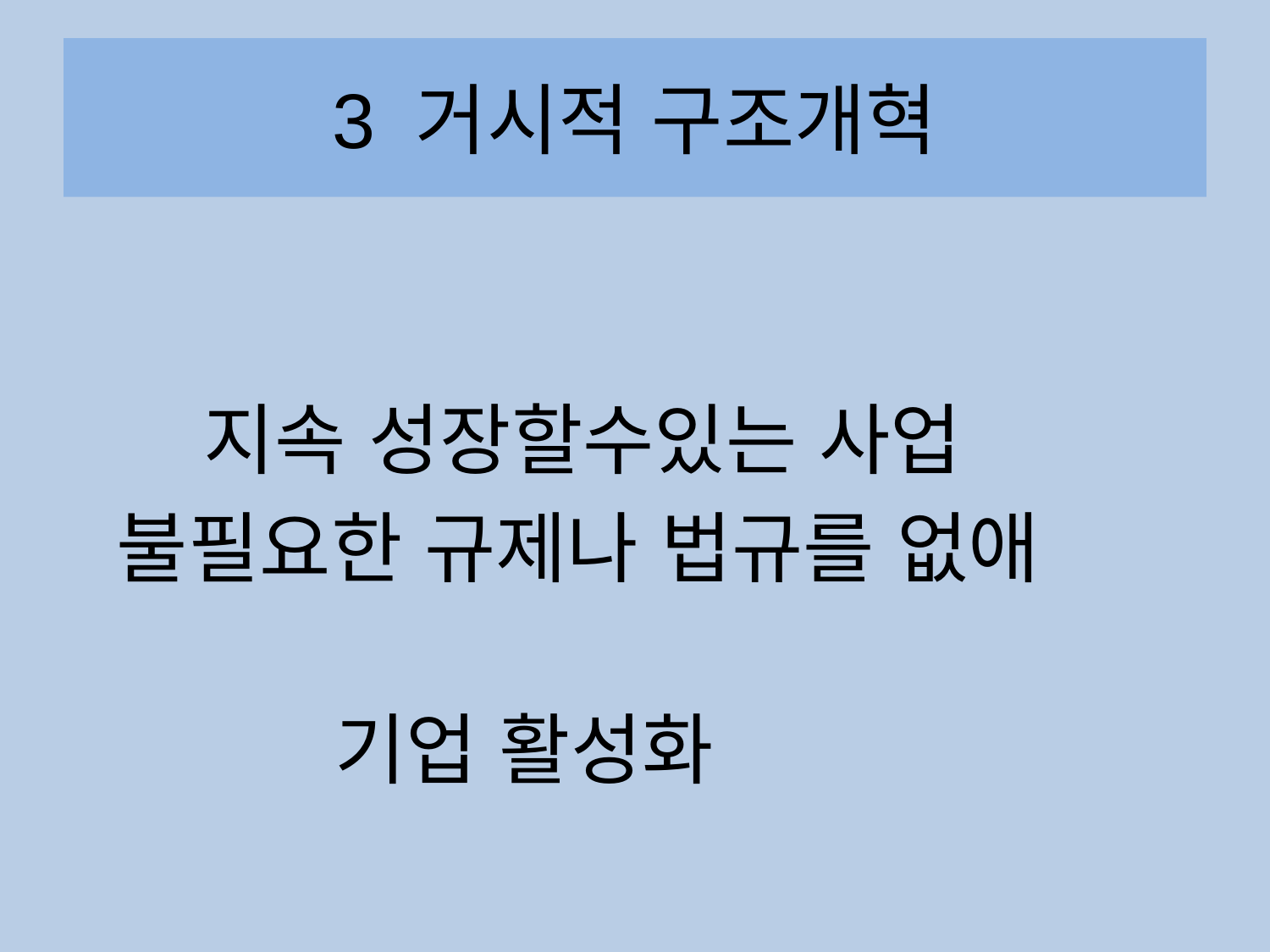

# 3 거시적 구조개혁

     지속 성장할수있는 사업
 불필요한 규제나 법규를 없애
           기업 활성화